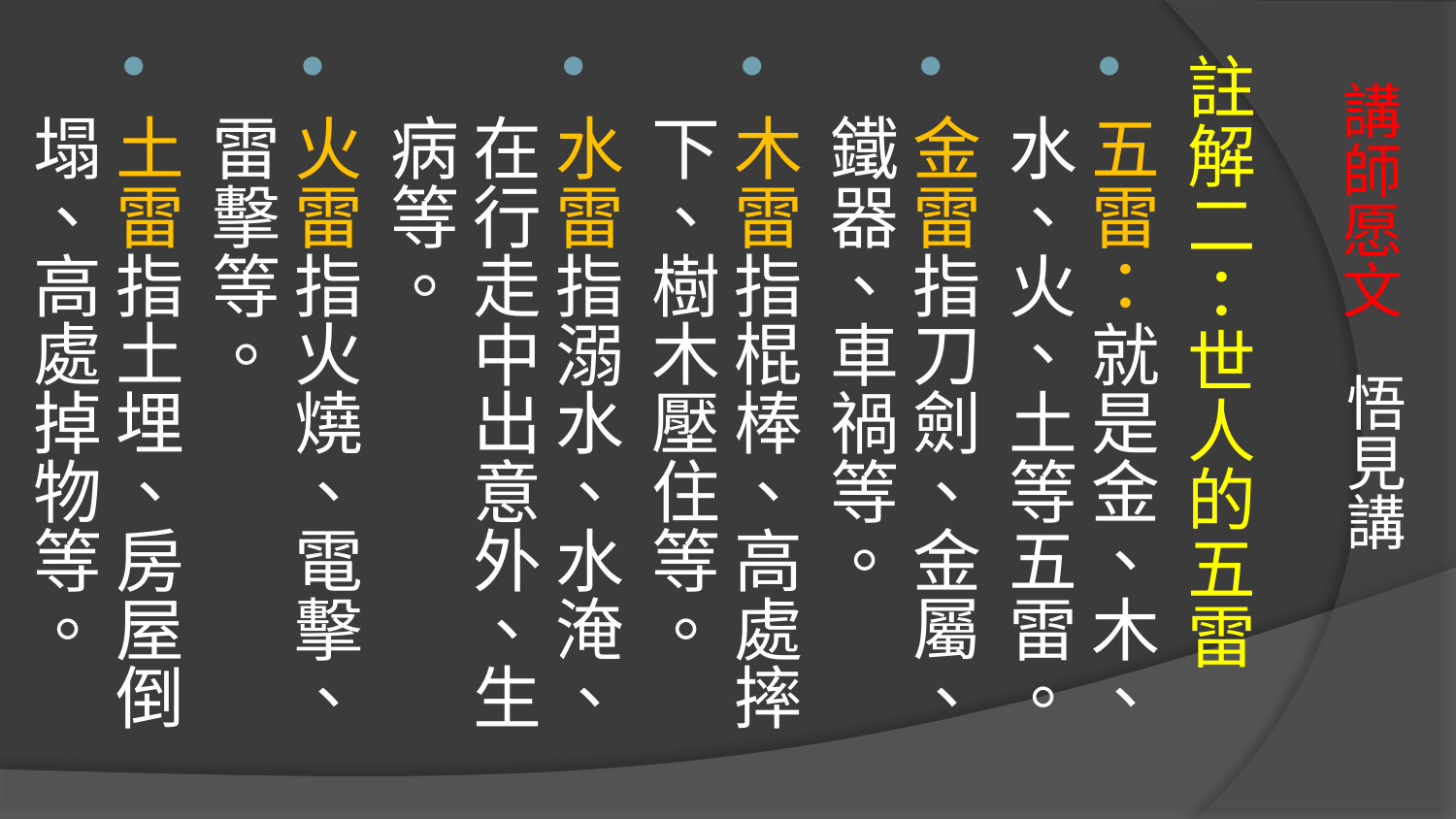

註解二：世人的五雷
五雷：就是金、木、水、火、土等五雷。
金雷指刀劍、金屬、鐵器、車禍等。
木雷指棍棒、高處摔下、樹木壓住等。
水雷指溺水、水淹、在行走中出意外、生病等。
火雷指火燒、電擊、雷擊等。
土雷指土埋、房屋倒塌、高處掉物等。
# 講師愿文    悟見講